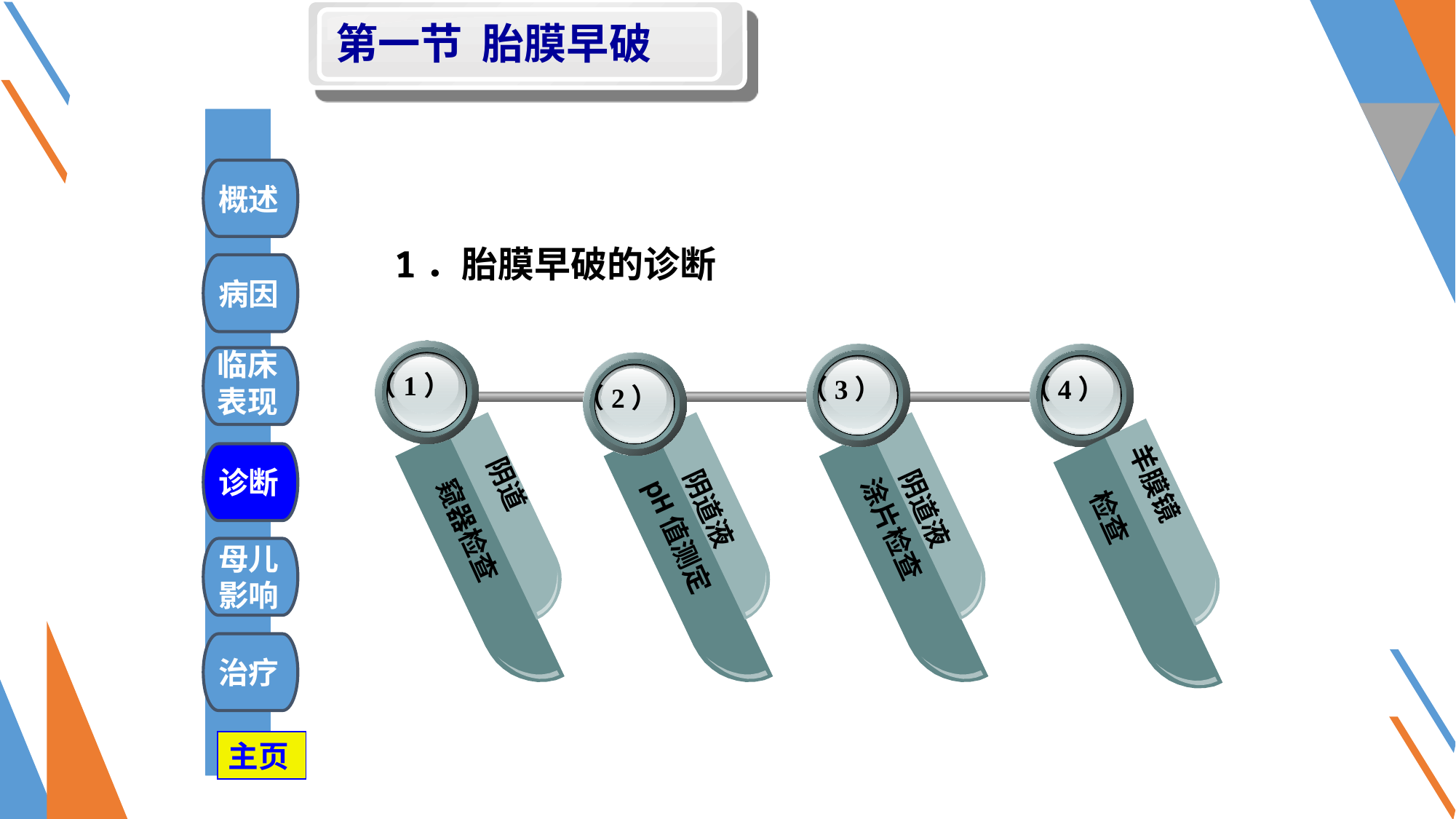

第一节  胎膜早破

#

概述

1．胎膜早破的诊断

病因
临床
表现

（1）
（3）
（4）
（2）

诊断
阴道液
阴道液
羊膜镜

阴道

   检查
母儿
影响
涂片检查
窥器检查
pH值测定
治疗
主页